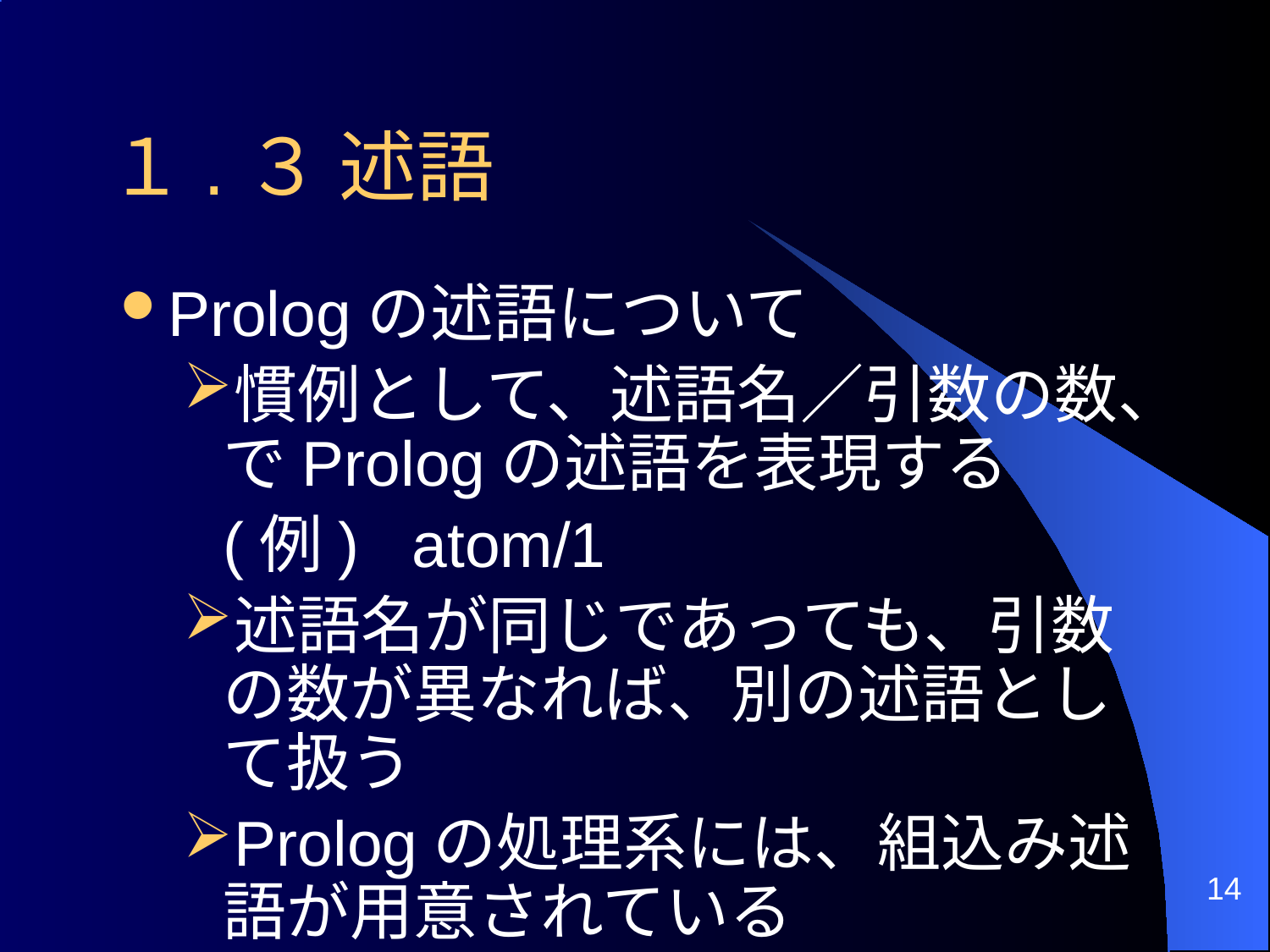

１.３ 述語
Prologの述語について
慣例として、述語名／引数の数、でPrologの述語を表現する
	(例)   atom/1
述語名が同じであっても、引数の数が異なれば、別の述語として扱う
Prologの処理系には、組込み述語が用意されている
14